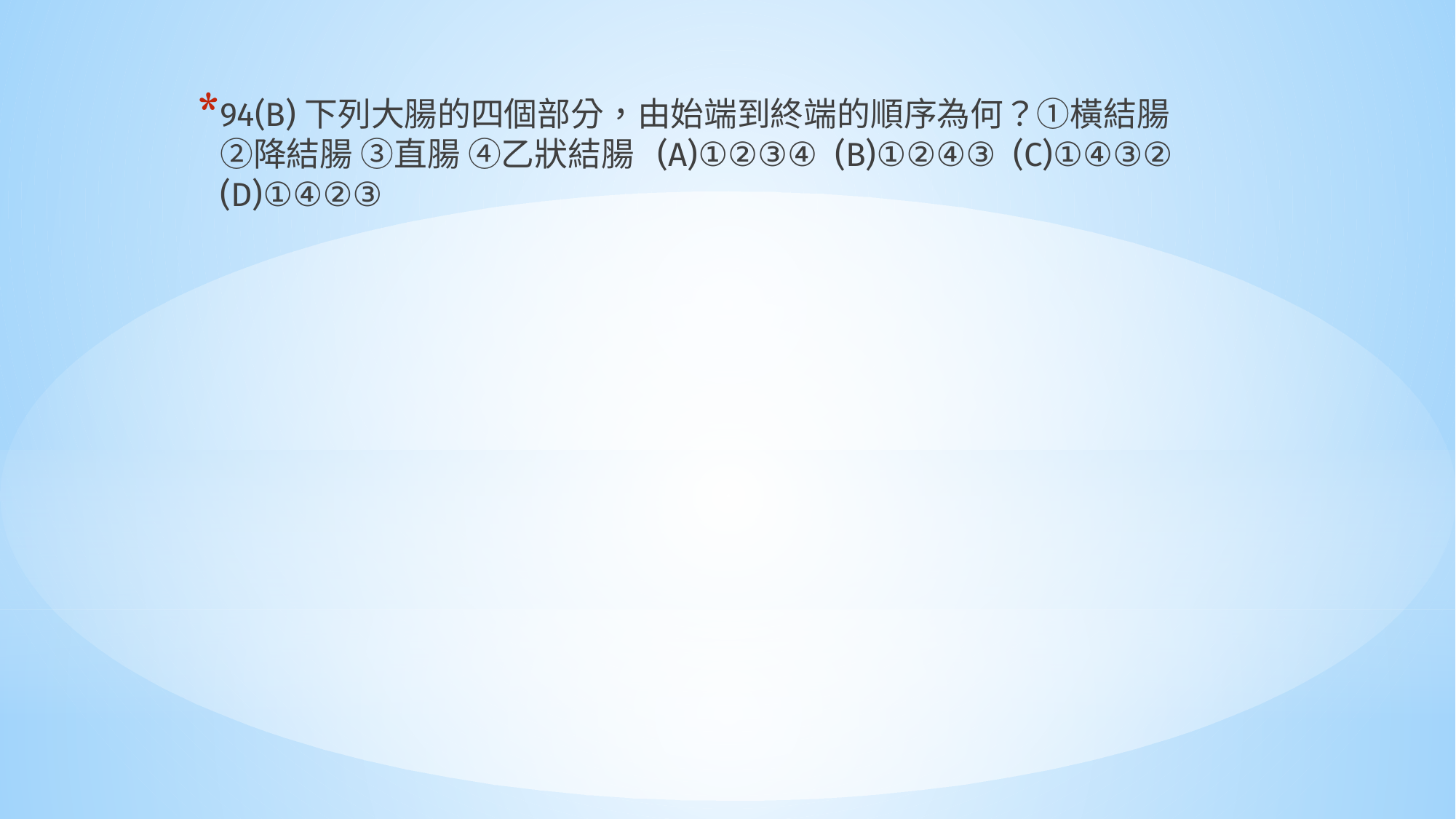

94(B)下列大腸的四個部分，由始端到終端的順序為何？①橫結腸 ②降結腸 ③直腸 ④乙狀結腸  (A)①②③④  (B)①②④③  (C)①④③②  (D)①④②③
#